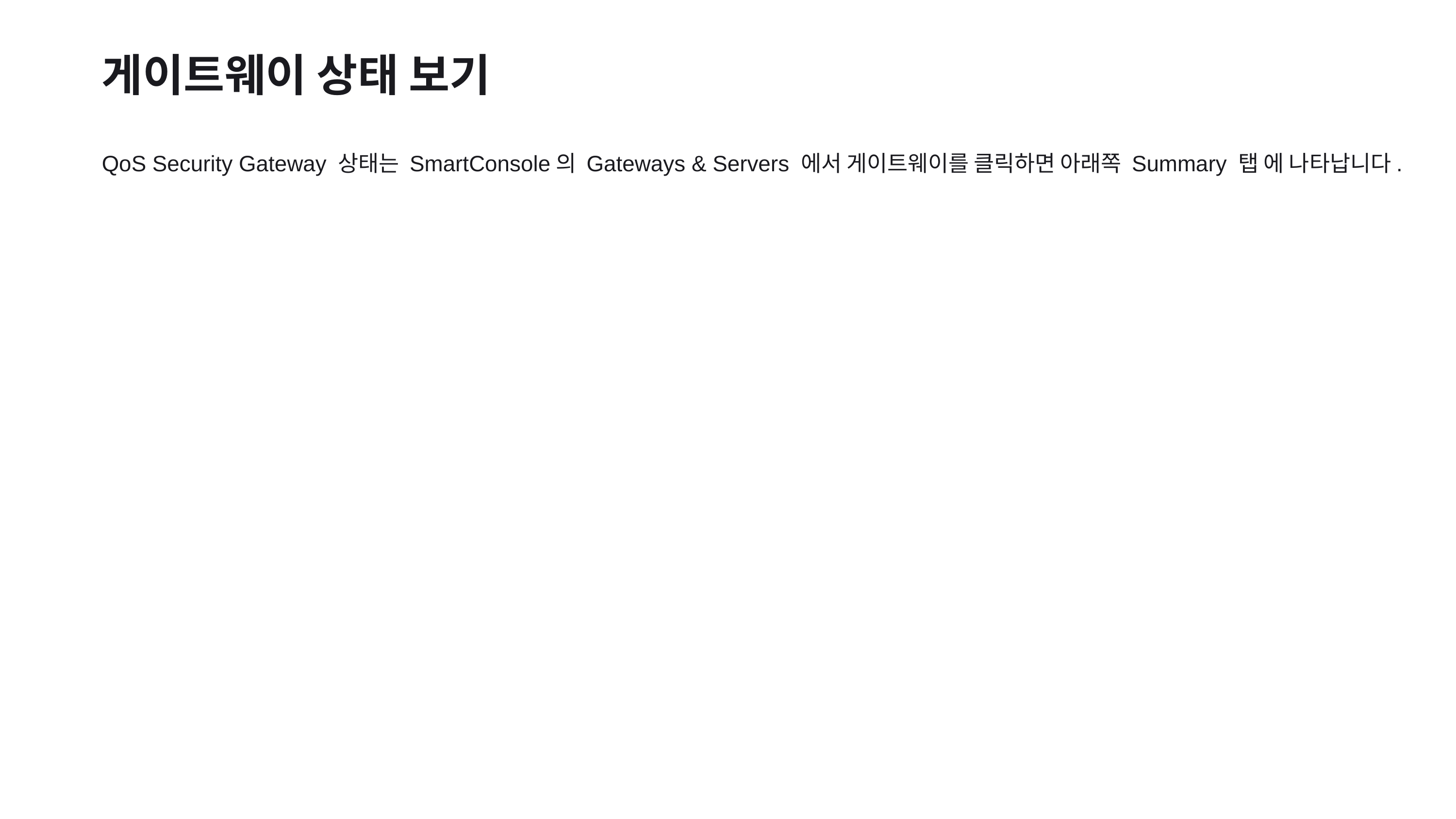

게이트웨이 상태 보기
QoS Security Gateway 상태는 SmartConsole의 Gateways & Servers 에서 게이트웨이를 클릭하면 아래쪽 Summary 탭 에 나타납니다.